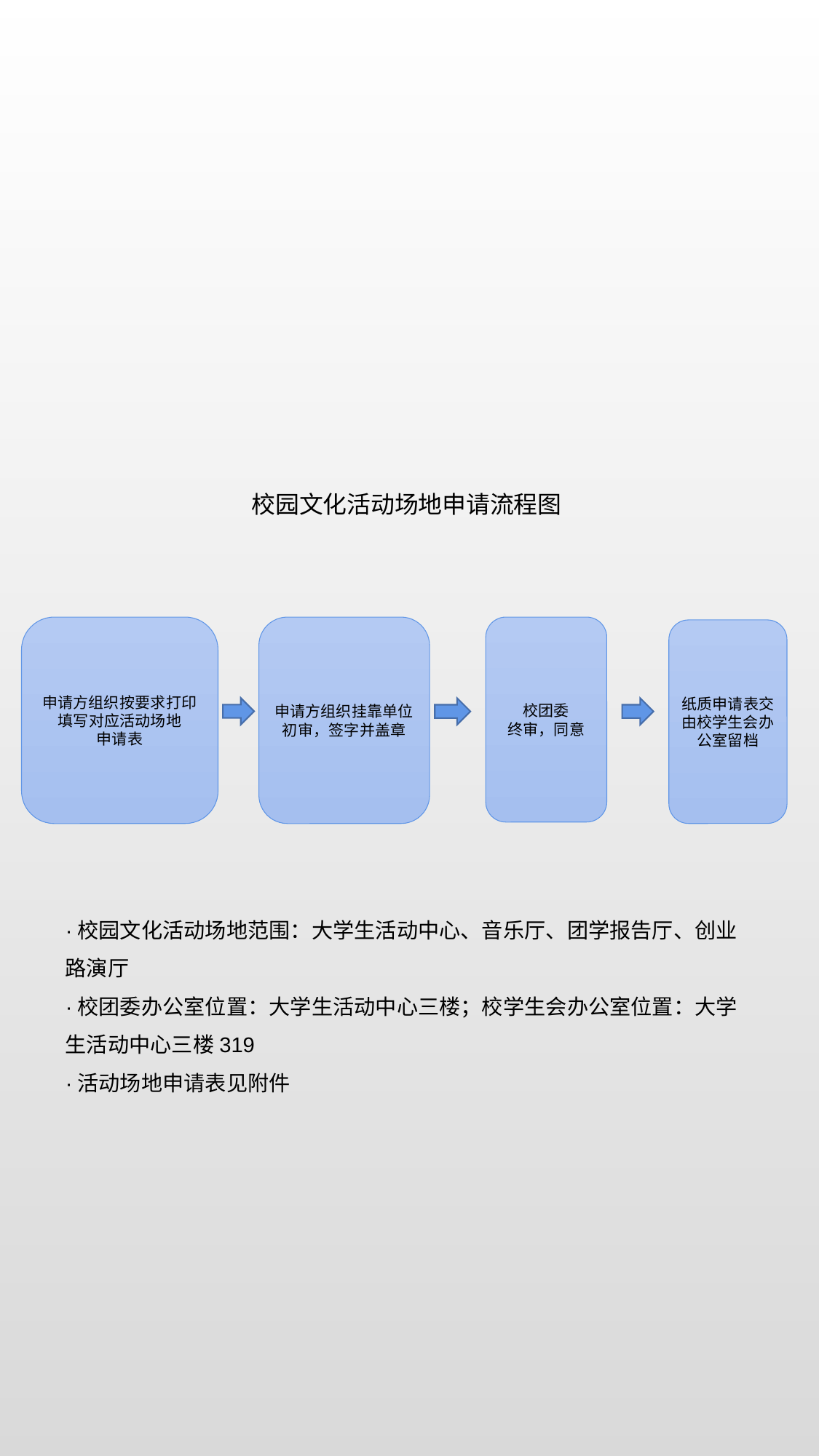

校园文化活动场地申请流程图
申请方组织按要求打印填写对应活动场地
申请表
校团委
终审，同意
纸质申请表交由校学生会办公室留档

申请方组织挂靠单位初审，签字并盖章
·校园文化活动场地范围：大学生活动中心、音乐厅、团学报告厅、创业路演厅
·校团委办公室位置：大学生活动中心三楼；校学生会办公室位置：大学生活动中心三楼319
·活动场地申请表见附件